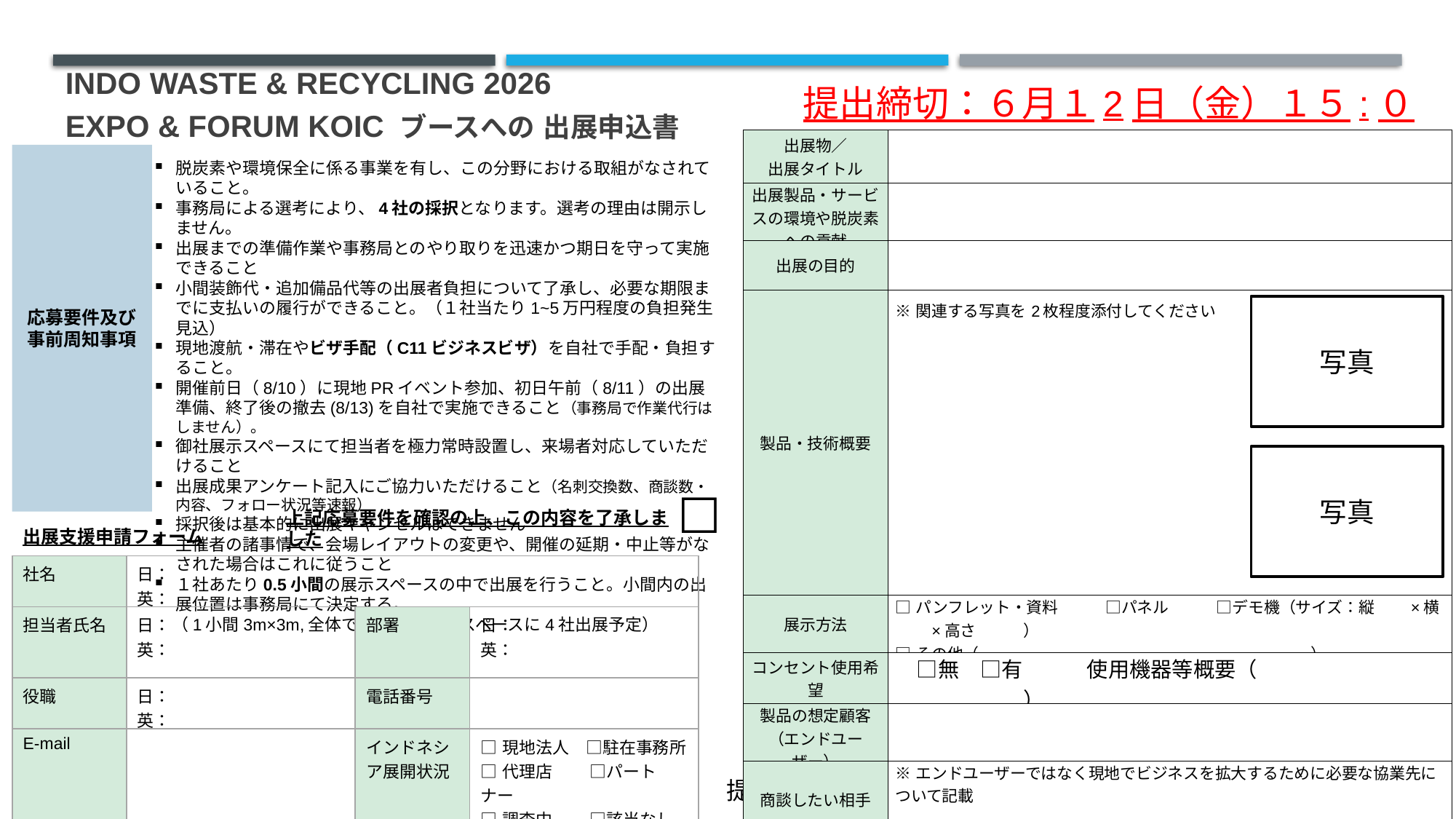

# Indo Waste & Recycling 2026 Expo & Forum KOIC ブースへの 出展申込書
提出締切：６月１2日（金）１５:００
| 出展物／ 出展タイトル |  |
| --- | --- |
| 出展製品・サービスの環境や脱炭素への貢献 |  |
| 出展の目的 |  |
| 製品・技術概要 | ※関連する写真を2枚程度添付してください |
| 展示方法 | □パンフレット・資料　　　□パネル　　　□デモ機（サイズ：縦　　×横　　×高さ　　　）　　　　　 □その他（　　　　　　　　　　　　　　　　　　　　　） |
| コンセント使用希望 | □無　□有　　　使用機器等概要（　　　　　　　　　　　　　　） |
| 製品の想定顧客 （エンドユーザー） |  |
| 商談したい相手 | ※エンドユーザーではなく現地でビジネスを拡大するために必要な協業先について記載 |

脱炭素や環境保全に係る事業を有し、この分野における取組がなされていること。
事務局による選考により、4社の採択となります。選考の理由は開示しません。
出展までの準備作業や事務局とのやり取りを迅速かつ期日を守って実施できること
小間装飾代・追加備品代等の出展者負担について了承し、必要な期限までに支払いの履行ができること。（１社当たり1~5万円程度の負担発生見込）
現地渡航・滞在やビザ手配（C11ビジネスビザ）を自社で手配・負担すること。
開催前日（8/10）に現地PRイベント参加、初日午前（8/11）の出展準備、終了後の撤去(8/13)を自社で実施できること（事務局で作業代行はしません）。
御社展示スペースにて担当者を極力常時設置し、来場者対応していただけること
出展成果アンケート記入にご協力いただけること（名刺交換数、商談数・内容、フォロー状況等速報）
採択後は基本的に出展キャンセルはできません
主催者の諸事情で、会場レイアウトの変更や、開催の延期・中止等がなされた場合はこれに従うこと
１社あたり0.5小間の展示スペースの中で出展を行うこと。小間内の出展位置は事務局にて決定する。
　（1小間3m×3m,全体で2小間の展示スペースに4社出展予定）
応募要件及び
事前周知事項
写真
写真
上記応募要件を確認の上、この内容を了承しました
☐
出展支援申請フォーム
| 社名 | 日： 英： |  |  |
| --- | --- | --- | --- |
| 担当者氏名 | 日： 英： | 部署 | 日： 英： |
| 役職 | 日： 英： | 電話番号 |  |
| E-mail |  | インドネシア展開状況 | □現地法人　□駐在事務所 □代理店　　 □パートナー □調査中　　 □該当なし |
提出先：info@krip.gr.jp　担当者：嶋田